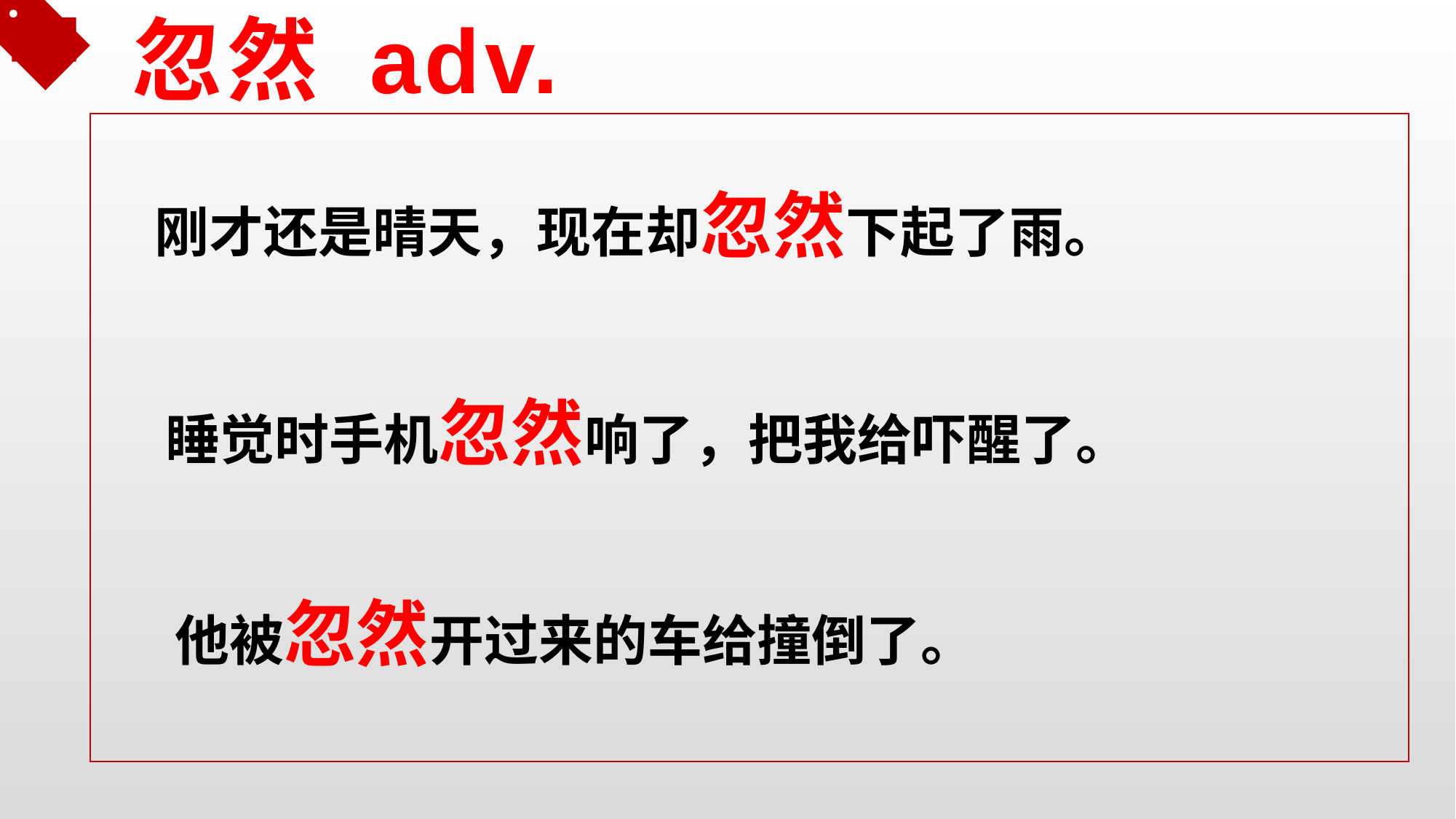

# 忽然 adv.

刚才还是晴天，现在却忽然下起了雨。
睡觉时手机忽然响了，把我给吓醒了。
他被忽然开过来的车给撞倒了。